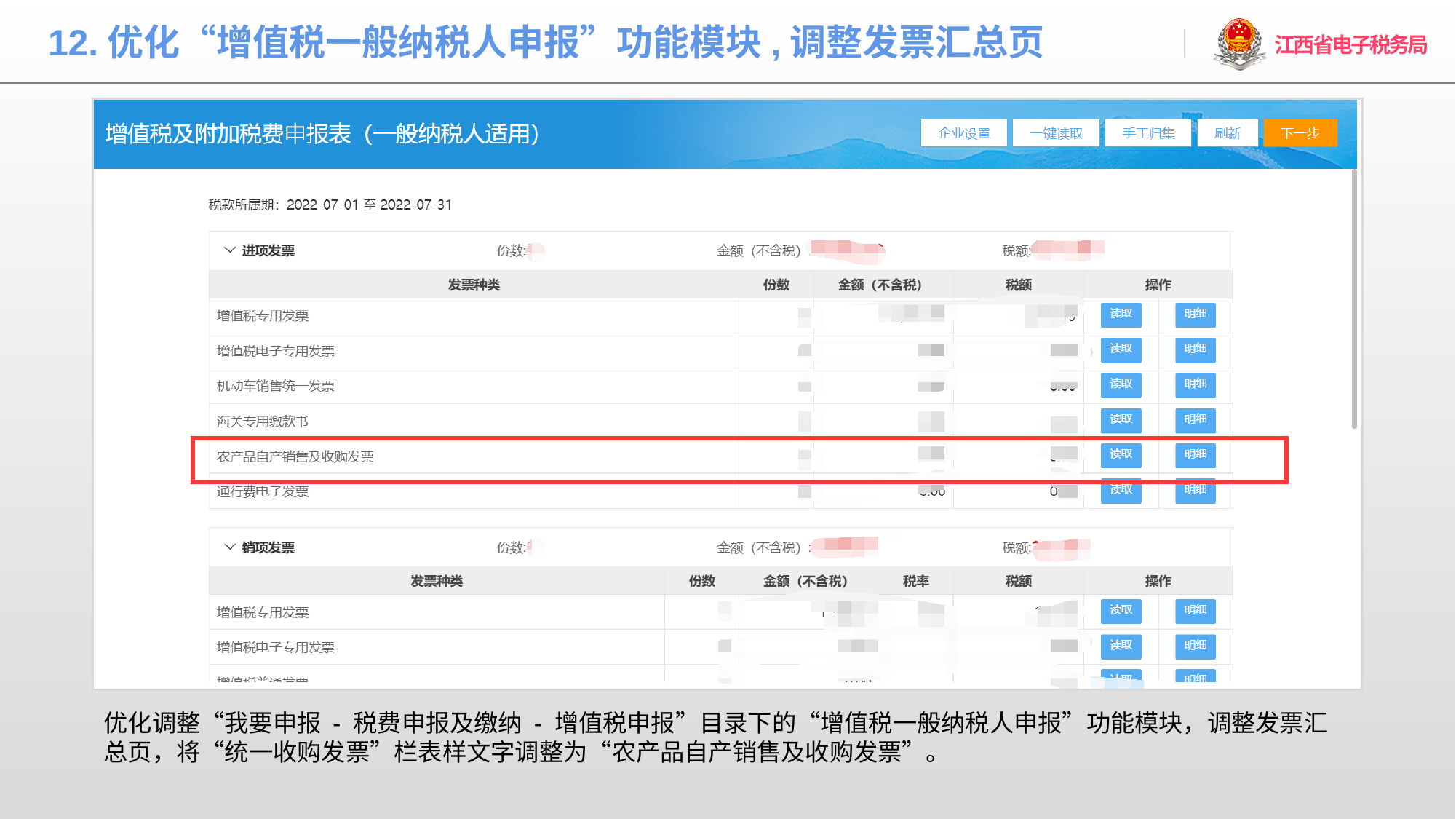

12.优化“增值税一般纳税人申报”功能模块,调整发票汇总页

优化调整“我要申报 - 税费申报及缴纳 - 增值税申报”目录下的“增值税一般纳税人申报”功能模块，调整发票汇总页，将“统一收购发票”栏表样文字调整为“农产品自产销售及收购发票”。